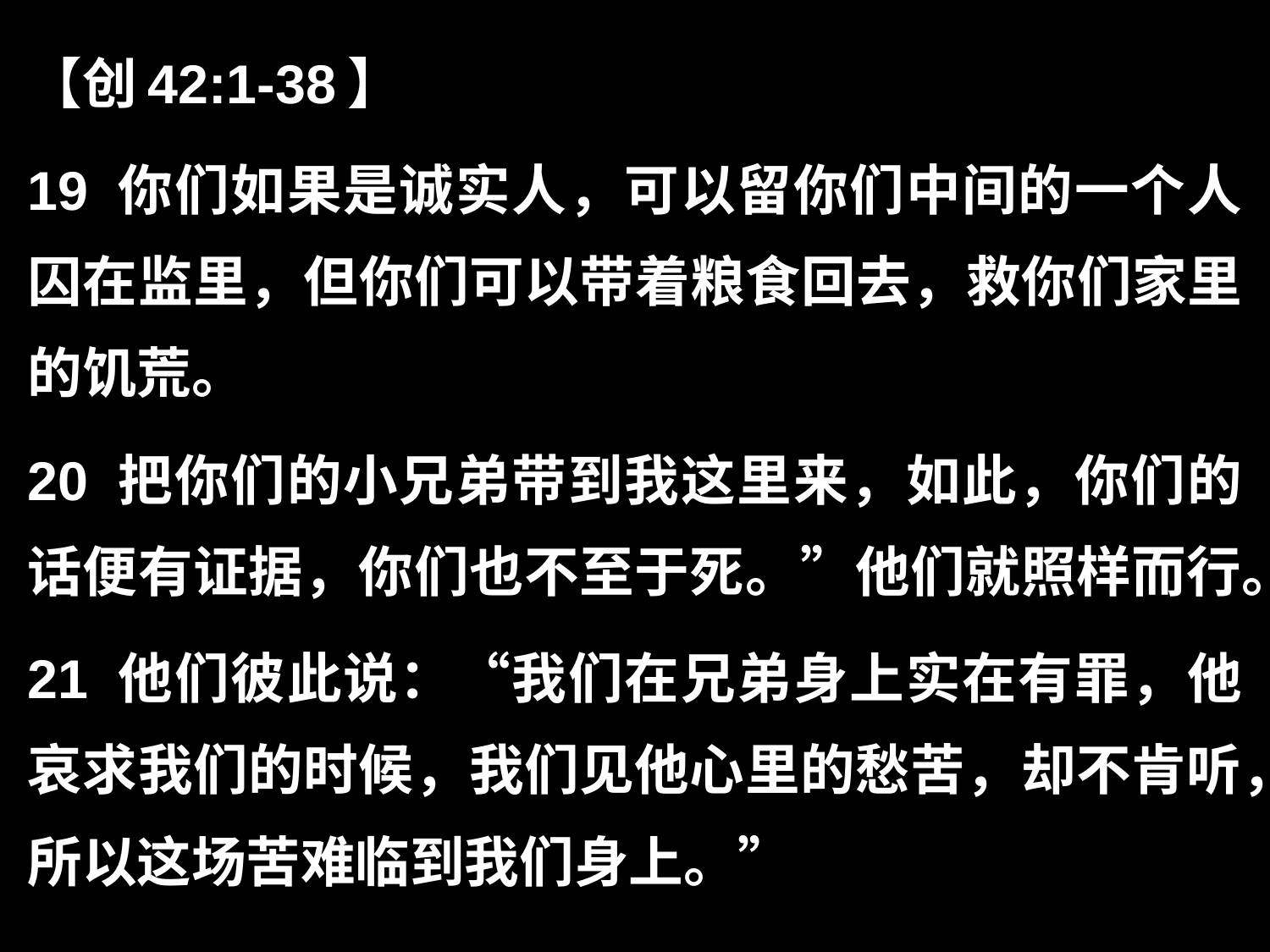

【创42:1-38】
19 你们如果是诚实人，可以留你们中间的一个人囚在监里，但你们可以带着粮食回去，救你们家里的饥荒。
20 把你们的小兄弟带到我这里来，如此，你们的话便有证据，你们也不至于死。”他们就照样而行。
21 他们彼此说：“我们在兄弟身上实在有罪，他哀求我们的时候，我们见他心里的愁苦，却不肯听，所以这场苦难临到我们身上。”